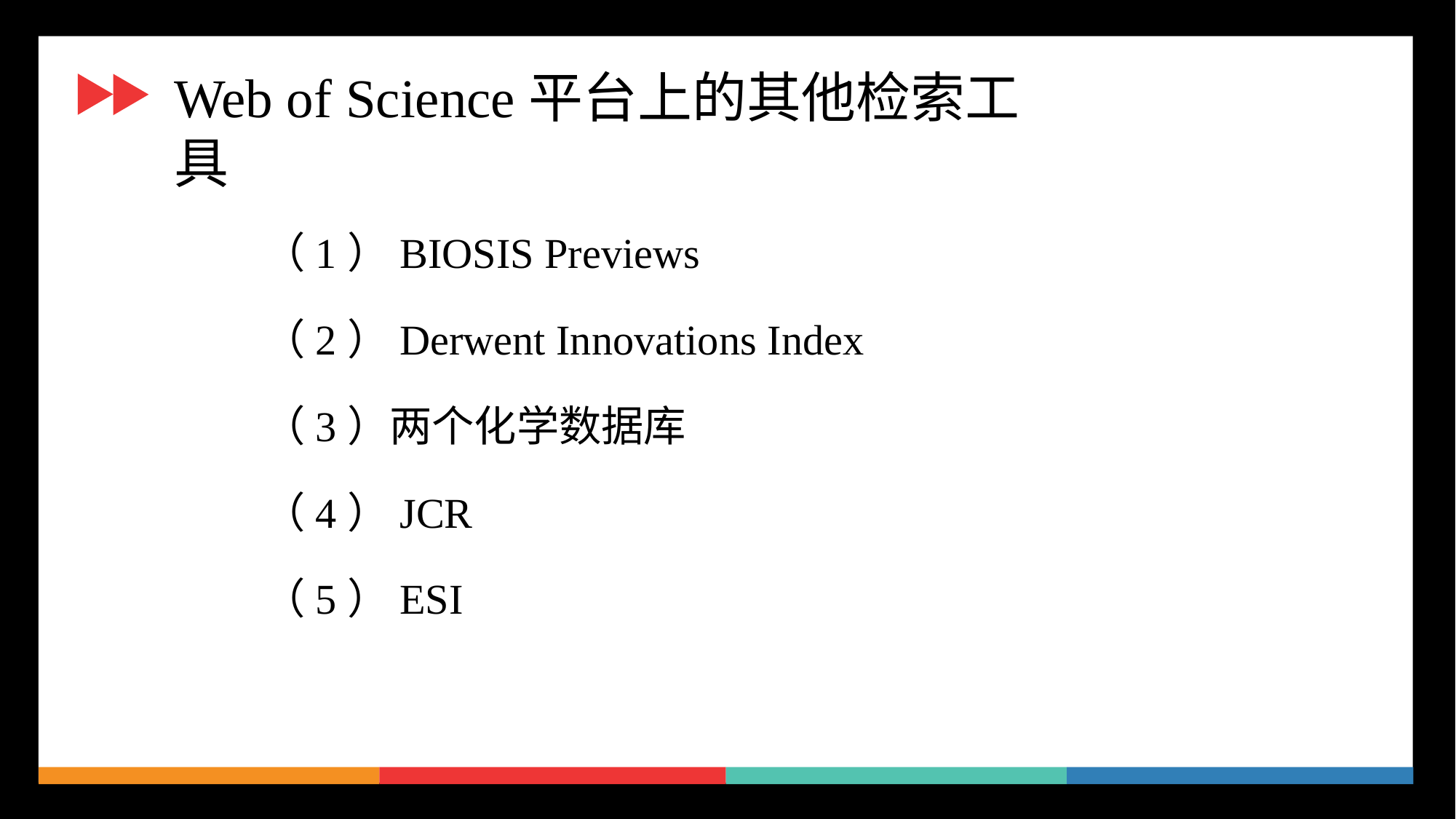

Web of Science平台上的其他检索工具

（1）BIOSIS Previews
（2）Derwent Innovations Index
（3）两个化学数据库
（4）JCR
（5）ESI